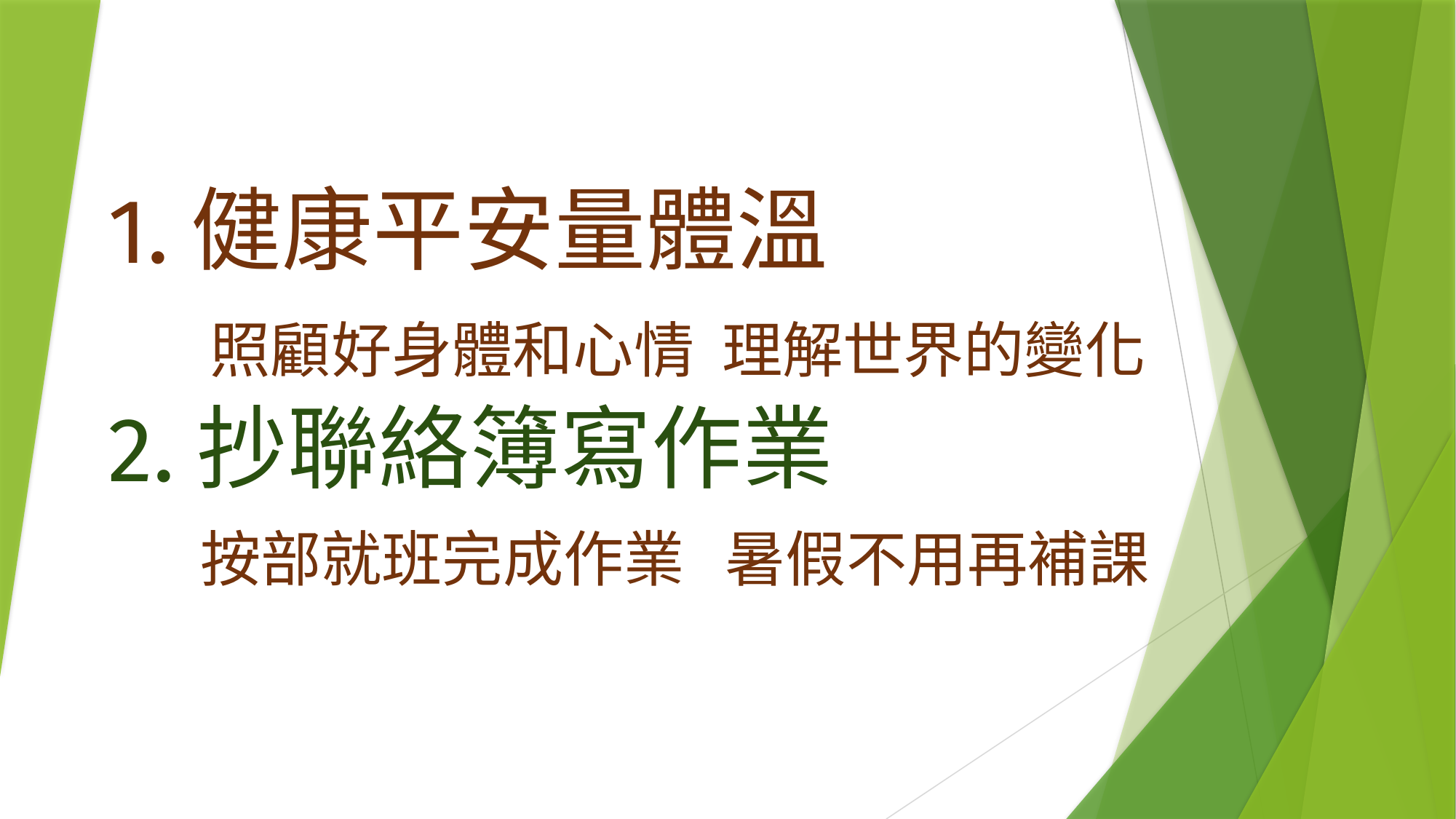

# 1.健康平安量體溫 照顧好身體和心情  理解世界的變化 2.抄聯絡簿寫作業 按部就班完成作業   暑假不用再補課